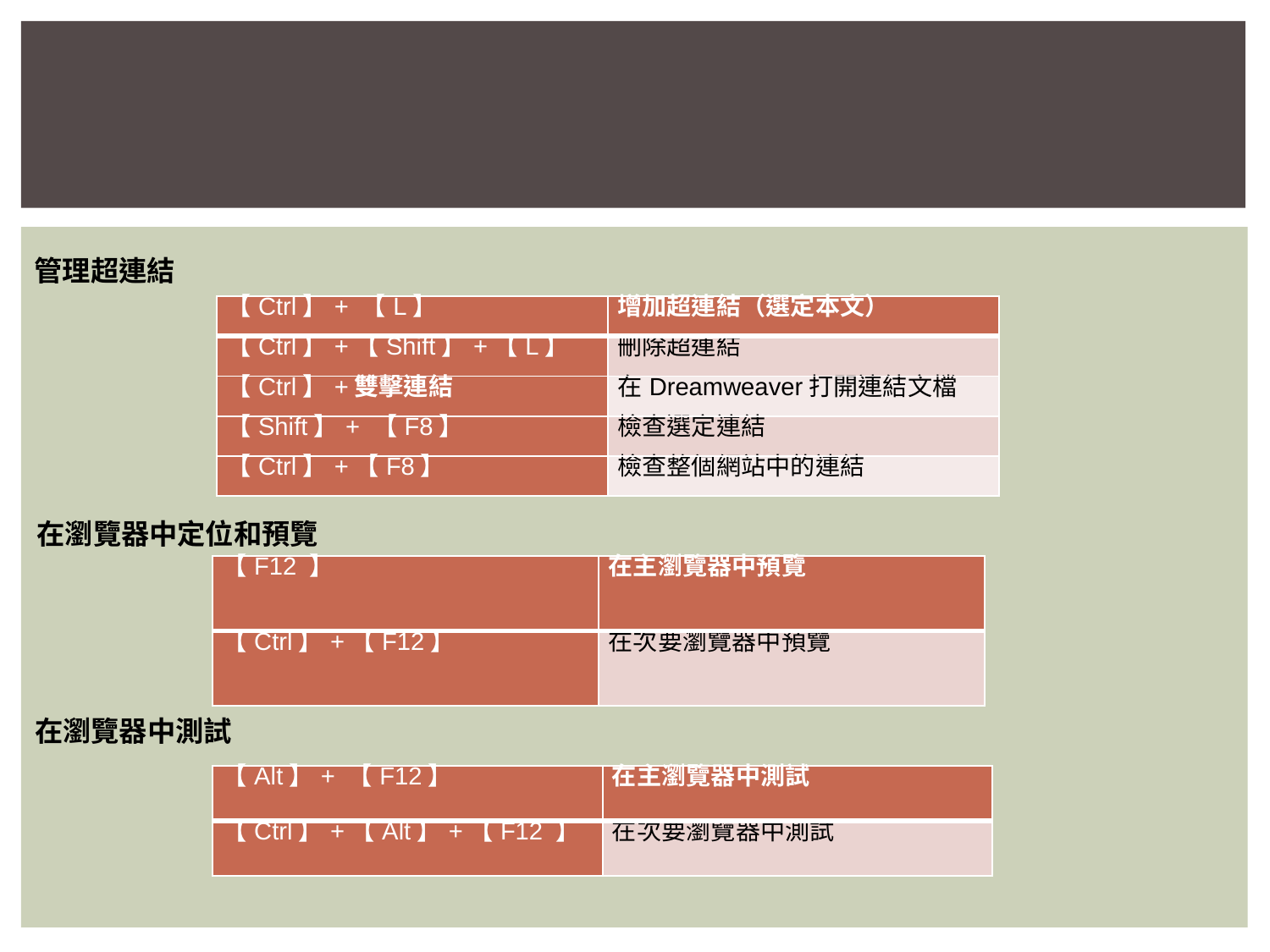

#
管理超連結
| 【Ctrl】+ 【L】 | 增加超連結（選定本文） |
| --- | --- |
| 【Ctrl】+【Shift】+【L】 | 刪除超連結 |
| 【Ctrl】+雙擊連結 | 在Dreamweaver打開連結文檔 |
| 【Shift】+ 【F8】 | 檢查選定連結 |
| 【Ctrl】+【F8】 | 檢查整個網站中的連結 |
在瀏覽器中定位和預覽
| 【F12 】 | 在主瀏覽器中預覽 |
| --- | --- |
| 【Ctrl】+【F12】 | 在次要瀏覽器中預覽 |
在瀏覽器中測試
| 【Alt】+ 【F12】 | 在主瀏覽器中測試 |
| --- | --- |
| 【Ctrl】+【Alt】+【F12 】 | 在次要瀏覽器中測試 |